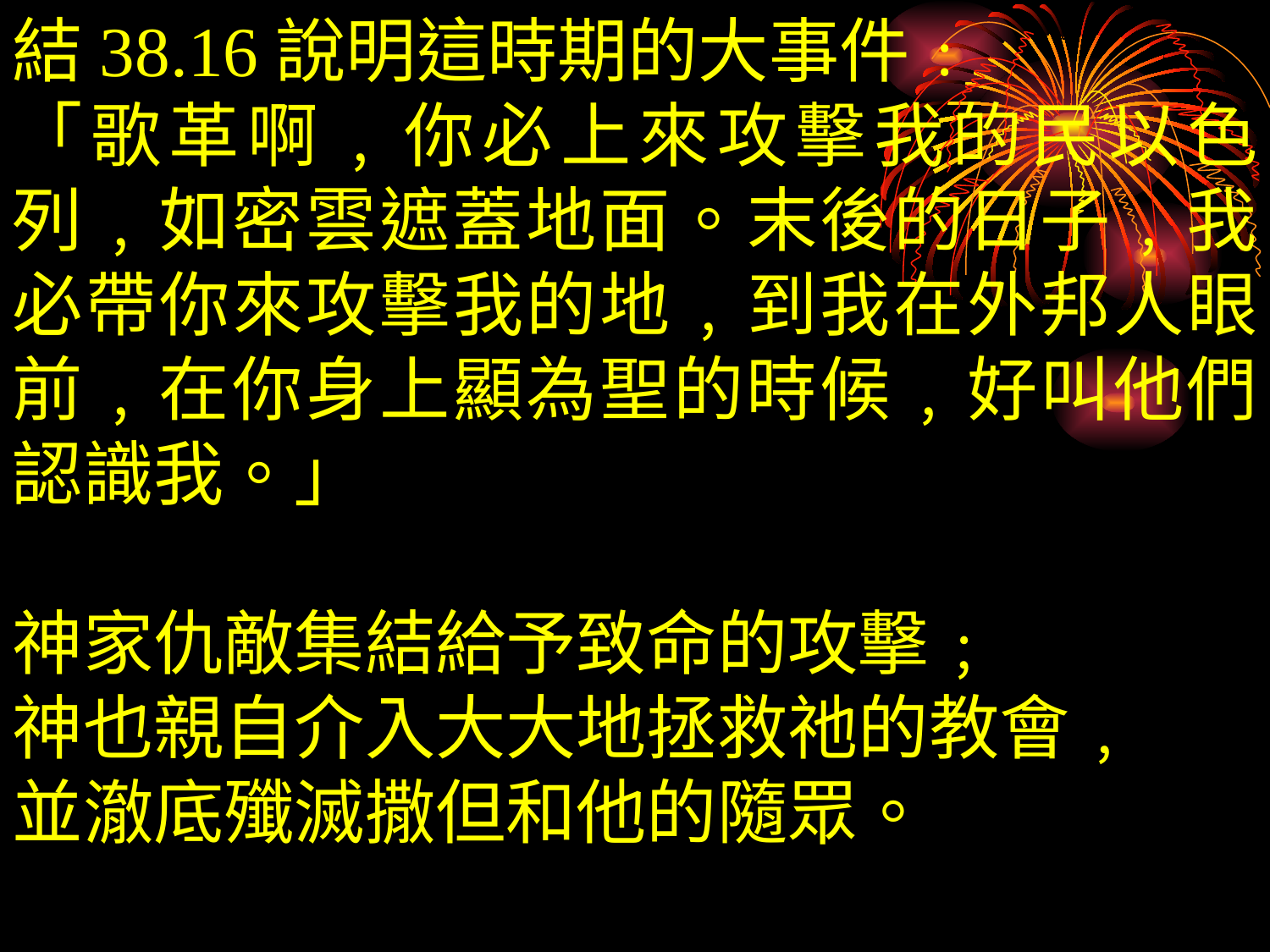

結38.16說明這時期的大事件﹕
「歌革啊﹐你必上來攻擊我的民以色列﹐如密雲遮蓋地面。末後的日子﹐我必帶你來攻擊我的地﹐到我在外邦人眼前﹐在你身上顯為聖的時候﹐好叫他們認識我。」

神家仇敵集結給予致命的攻擊﹔
神也親自介入大大地拯救祂的教會﹐
並澈底殲滅撒但和他的隨眾。